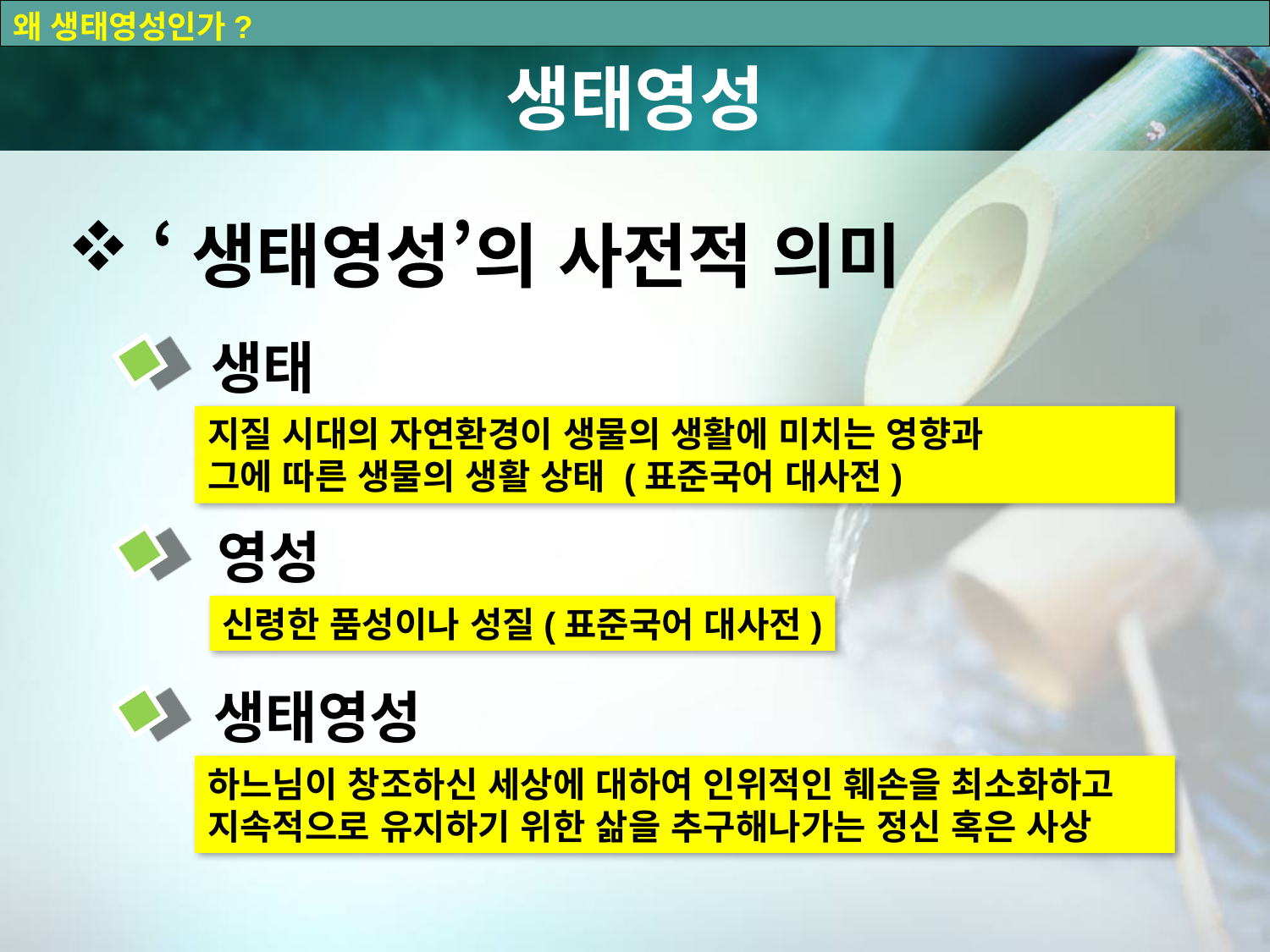

왜 생태영성인가?
# 생태영성
 ‘생태영성’의 사전적 의미
  생태

지질 시대의 자연환경이 생물의 생활에 미치는 영향과
그에 따른 생물의 생활 상태 (표준국어 대사전)
 영성

신령한 품성이나 성질(표준국어 대사전)
생태영성

하느님이 창조하신 세상에 대하여 인위적인 훼손을 최소화하고 지속적으로 유지하기 위한 삶을 추구해나가는 정신 혹은 사상